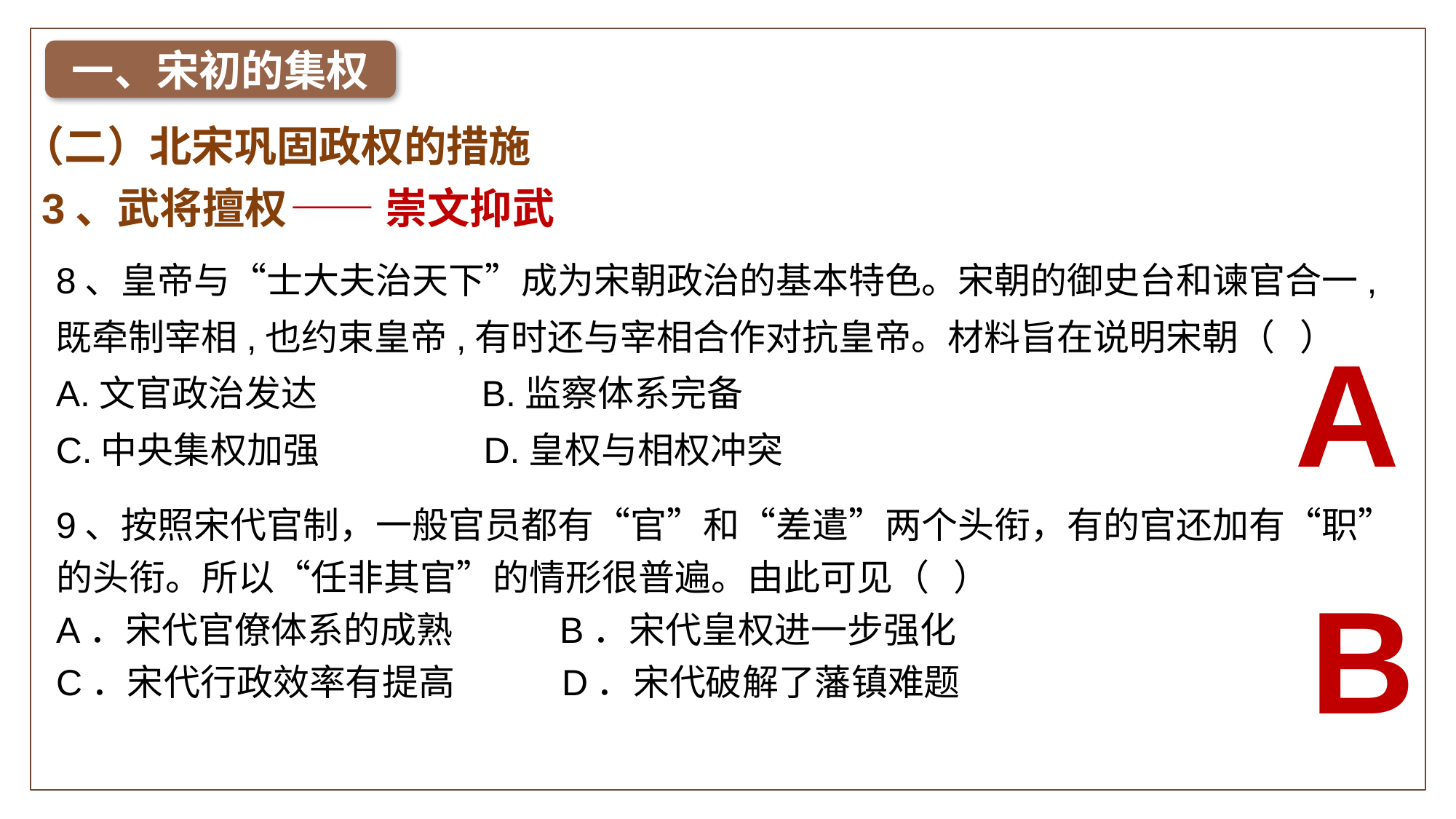

一、宋初的集权
（二）北宋巩固政权的措施
3、武将擅权
——崇文抑武
8、皇帝与“士大夫治天下”成为宋朝政治的基本特色。宋朝的御史台和谏官合一,既牵制宰相,也约束皇帝,有时还与宰相合作对抗皇帝。材料旨在说明宋朝（   ）
A.文官政治发达                   B.监察体系完备
C.中央集权加强                   D.皇权与相权冲突
A
9、按照宋代官制，一般官员都有“官”和“差遣”两个头衔，有的官还加有“职”的头衔。所以“任非其官”的情形很普遍。由此可见（   ）
A．宋代官僚体系的成熟            B．宋代皇权进一步强化
C．宋代行政效率有提高            D．宋代破解了藩镇难题
B